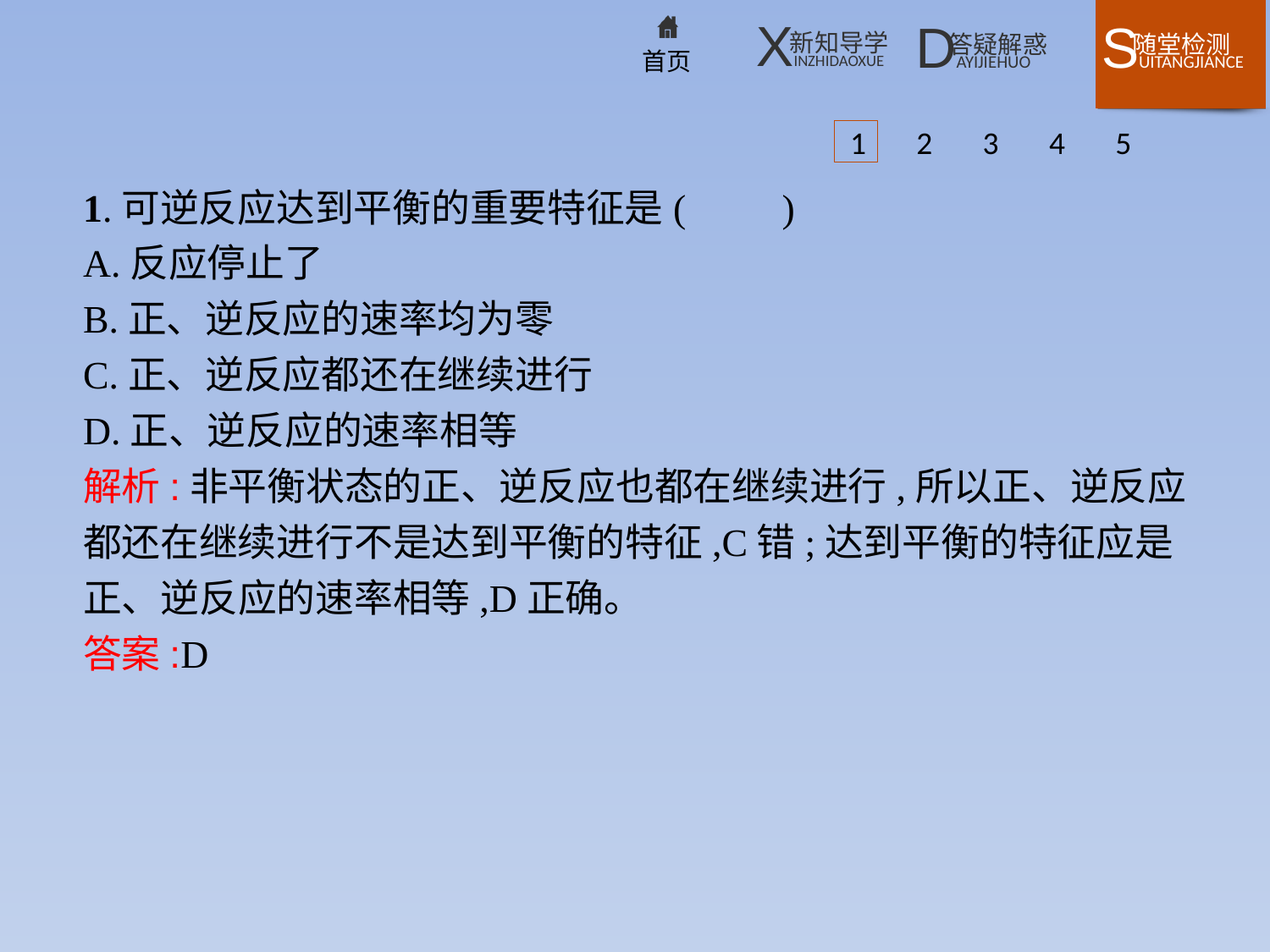

1       2       3       4       5

1.可逆反应达到平衡的重要特征是(　　)
A.反应停止了
B.正、逆反应的速率均为零
C.正、逆反应都还在继续进行
D.正、逆反应的速率相等
解析:非平衡状态的正、逆反应也都在继续进行,所以正、逆反应都还在继续进行不是达到平衡的特征,C错;达到平衡的特征应是正、逆反应的速率相等,D正确。
答案:D